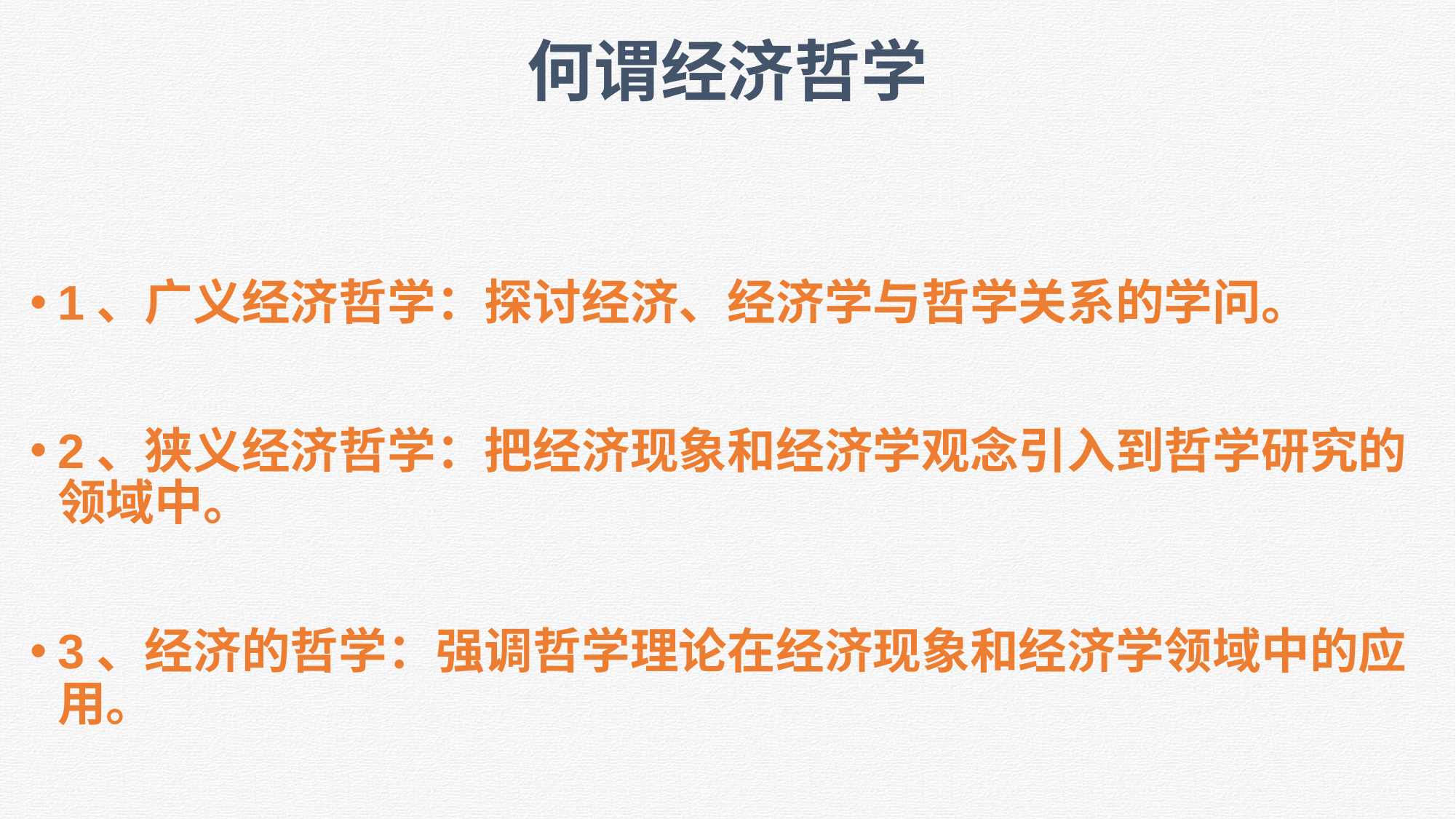

# 何谓经济哲学

1、广义经济哲学：探讨经济、经济学与哲学关系的学问。

2、狭义经济哲学：把经济现象和经济学观念引入到哲学研究的领域中。

3、经济的哲学：强调哲学理论在经济现象和经济学领域中的应用。